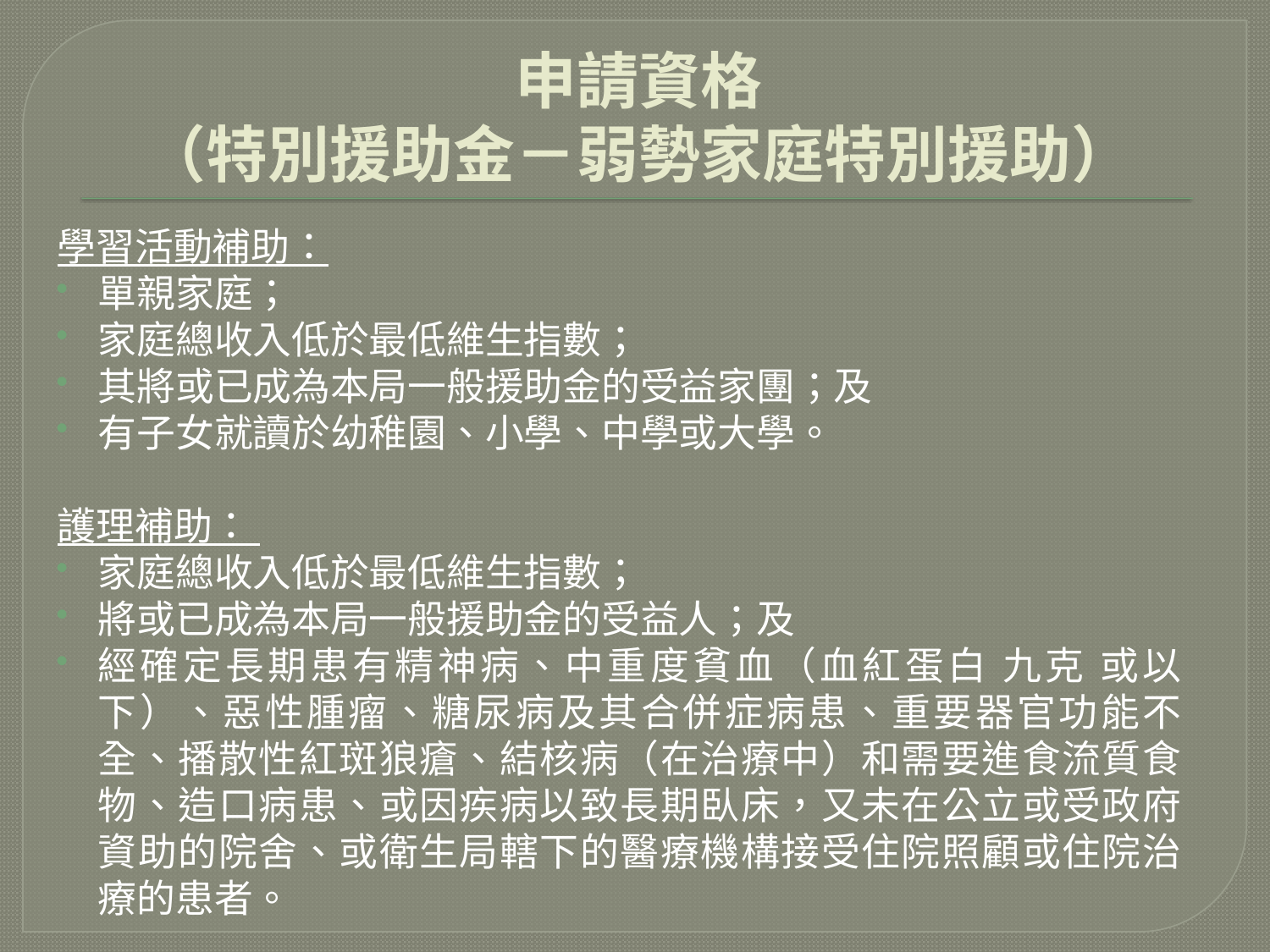

# 申請資格 （特別援助金－弱勢家庭特別援助）
學習活動補助：
單親家庭；
家庭總收入低於最低維生指數；
其將或已成為本局一般援助金的受益家團；及
有子女就讀於幼稚園、小學、中學或大學。

護理補助：
家庭總收入低於最低維生指數；
將或已成為本局一般援助金的受益人；及
經確定長期患有精神病、中重度貧血（血紅蛋白 九克 或以下）、惡性腫瘤、糖尿病及其合併症病患、重要器官功能不全、播散性紅斑狼瘡、結核病（在治療中）和需要進食流質食物、造口病患、或因疾病以致長期臥床，又未在公立或受政府資助的院舍、或衛生局轄下的醫療機構接受住院照顧或住院治療的患者。